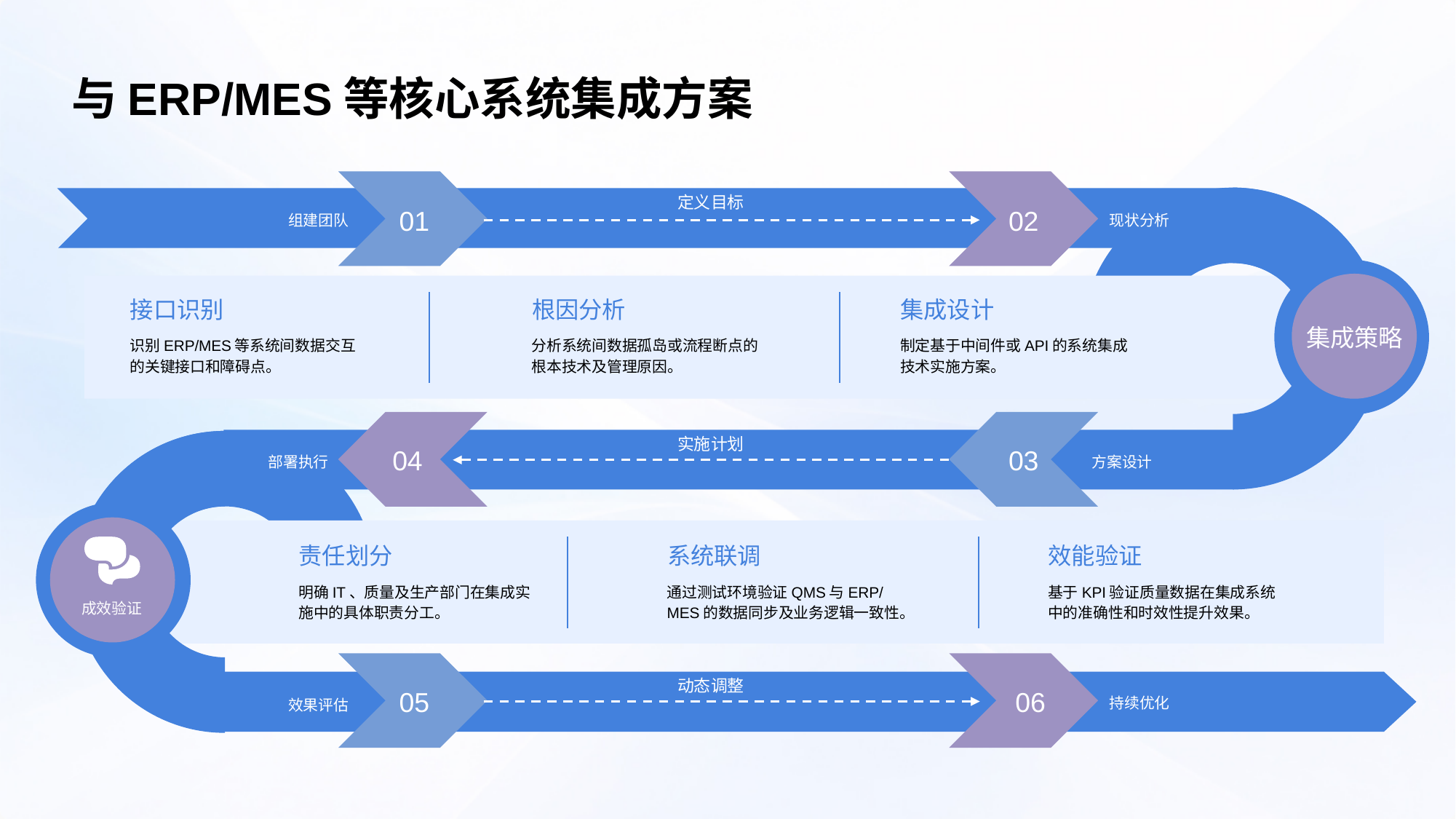

与ERP/MES等核心系统集成方案

定义目标
01
02
组建团队
现状分析

接口识别
根因分析
集成设计
集成策略
识别ERP/MES等系统间数据交互的关键接口和障碍点。
分析系统间数据孤岛或流程断点的根本技术及管理原因。
制定基于中间件或API的系统集成技术实施方案。

实施计划
04
03
部署执行
方案设计

责任划分
系统联调
效能验证
明确IT、质量及生产部门在集成实施中的具体职责分工。
通过测试环境验证QMS与ERP/MES的数据同步及业务逻辑一致性。
基于KPI验证质量数据在集成系统中的准确性和时效性提升效果。
成效验证

动态调整
05
06

持续优化
效果评估